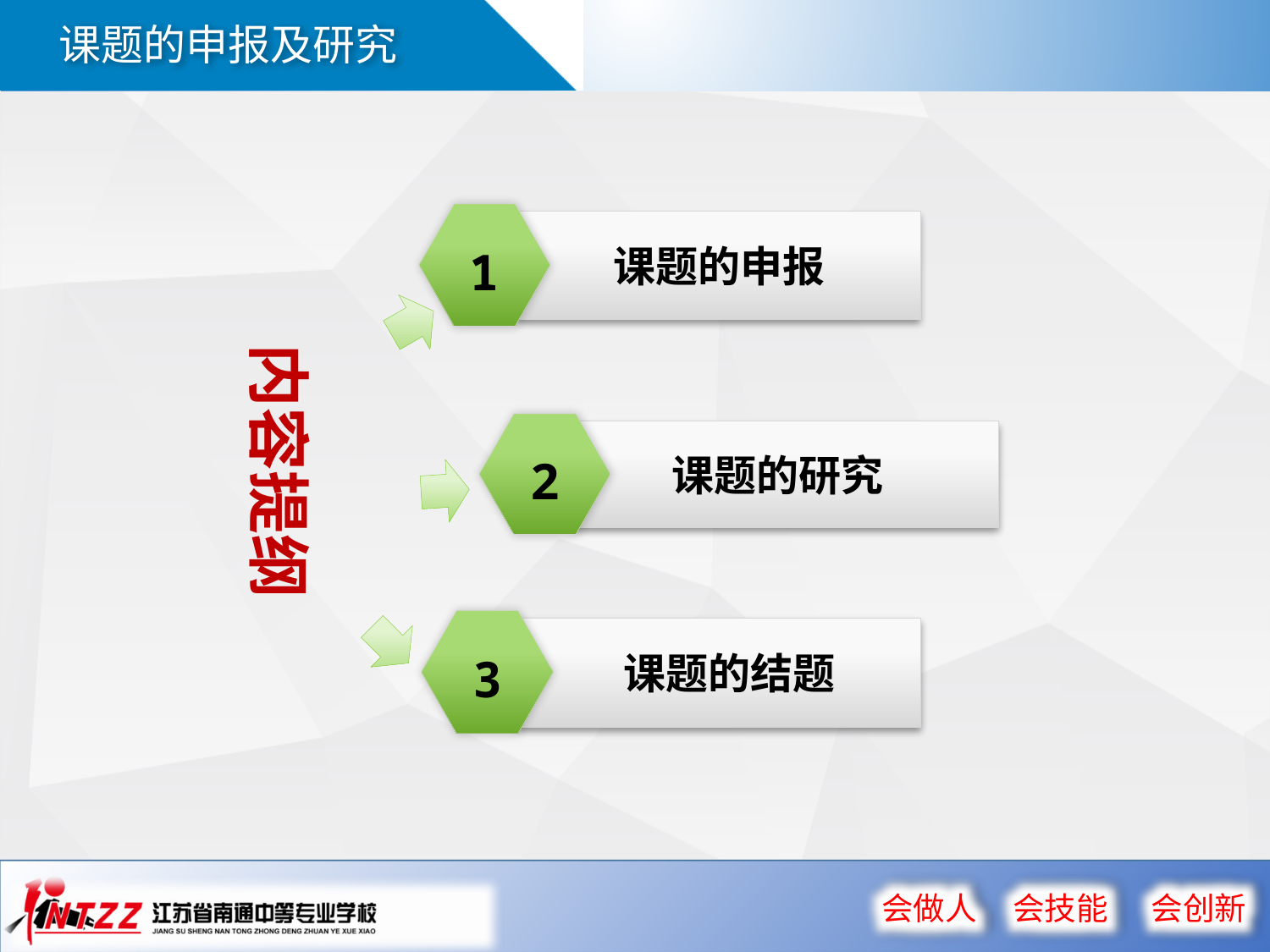

1
课题的申报
内容提纲

2
课题的研究

3
 课题的结题